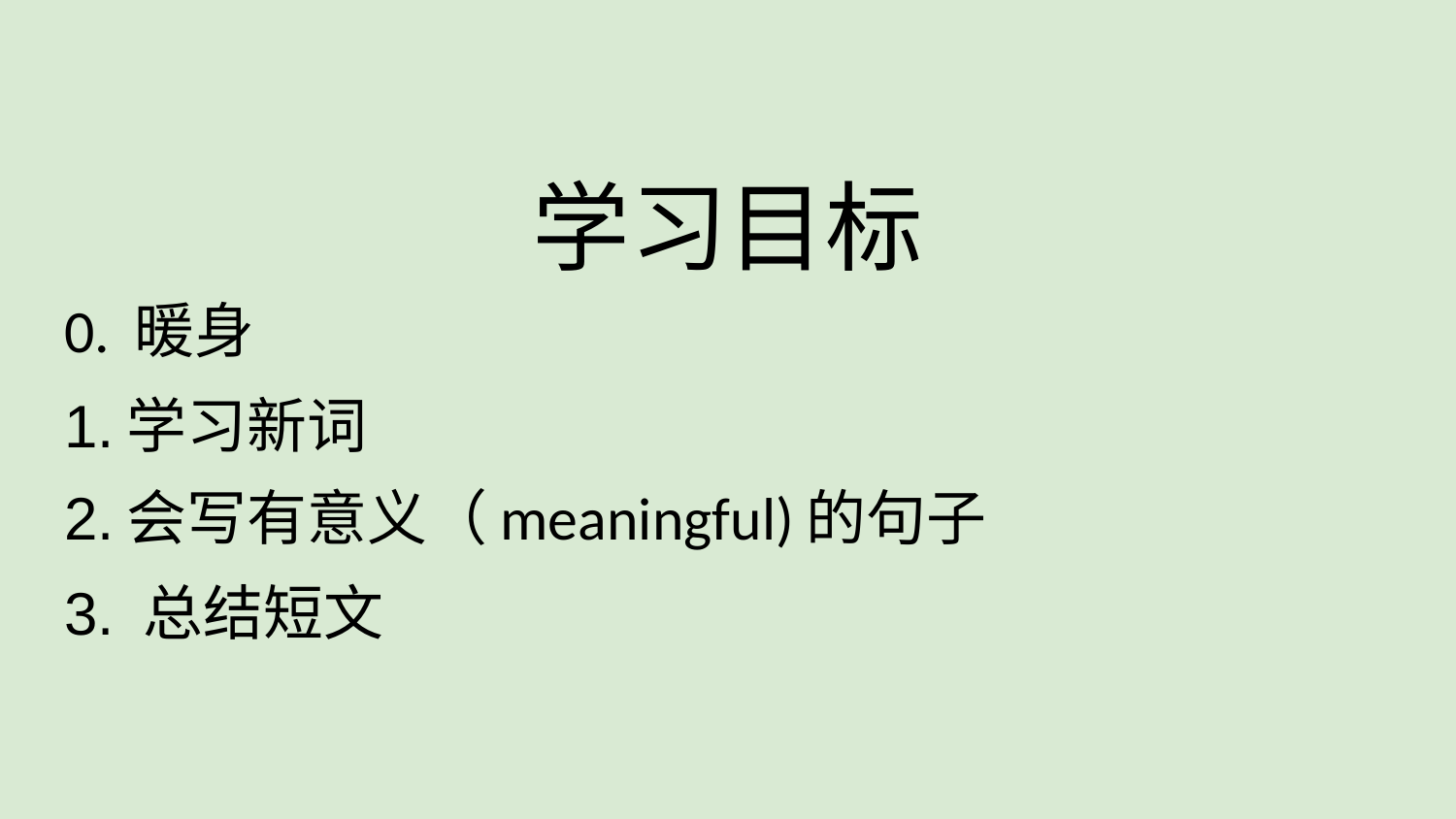

# 学习目标
0. 暖身
1.学习新词
2.会写有意义（meaningful)的句子
3. 总结短文